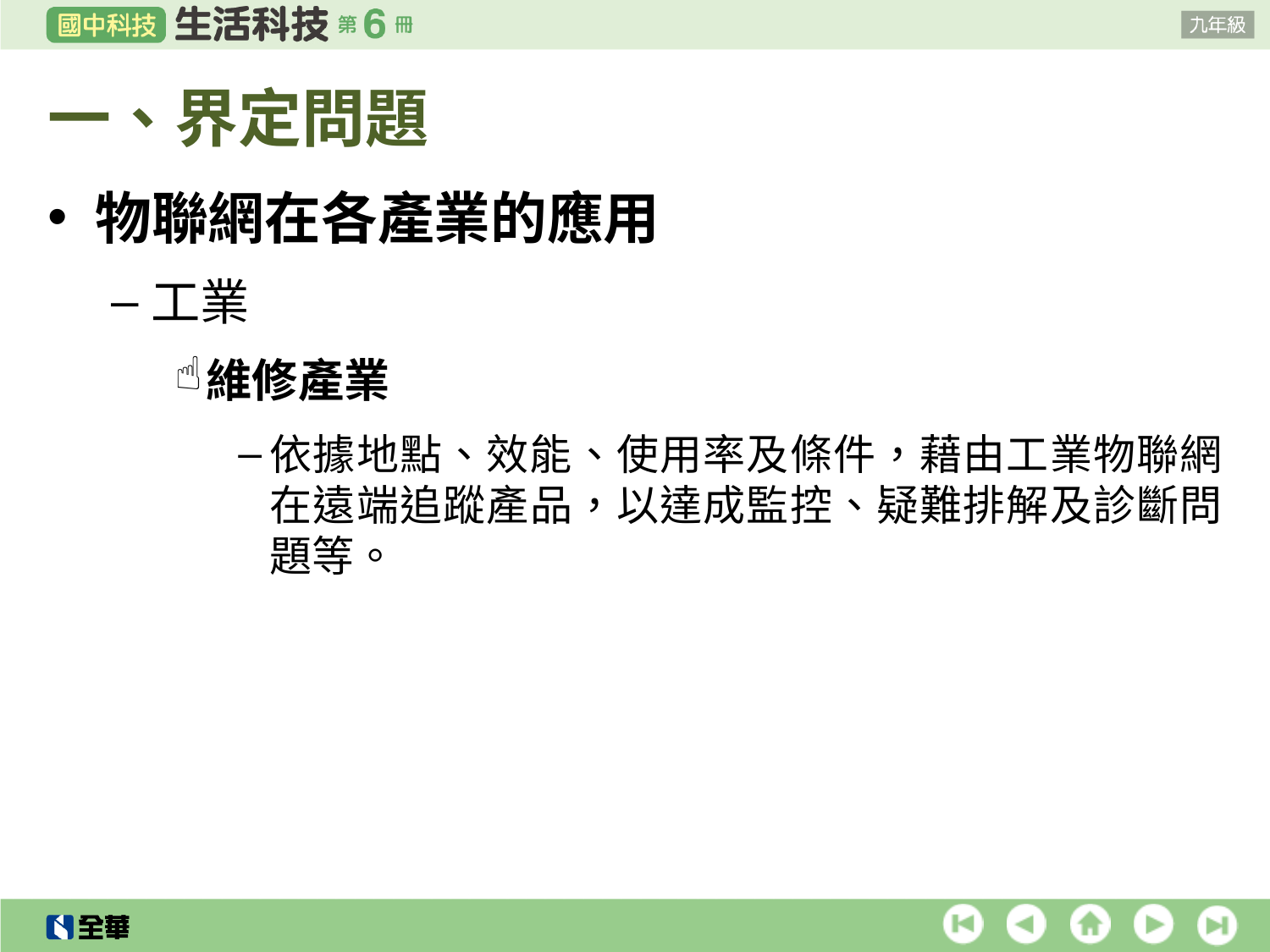

# 一、界定問題
物聯網在各產業的應用
工業
維修產業
依據地點、效能、使用率及條件，藉由工業物聯網在遠端追蹤產品，以達成監控、疑難排解及診斷問題等。